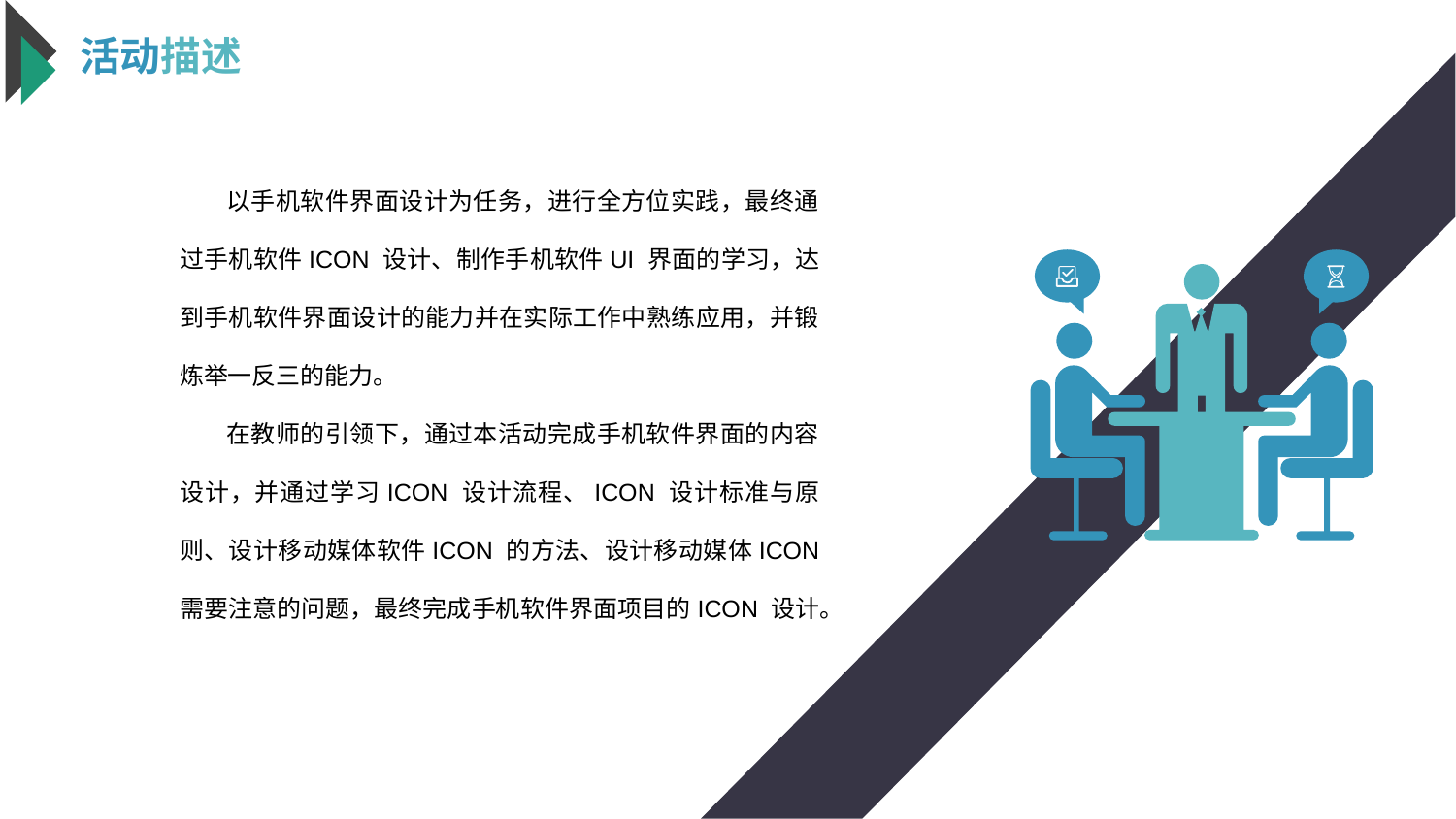

活动描述

       以手机软件界面设计为任务，进行全方位实践，最终通过手机软件ICON 设计、制作手机软件UI 界面的学习，达到手机软件界面设计的能力并在实际工作中熟练应用，并锻炼举一反三的能力。
       在教师的引领下，通过本活动完成手机软件界面的内容设计，并通过学习ICON 设计流程、ICON 设计标准与原则、设计移动媒体软件ICON 的方法、设计移动媒体ICON 需要注意的问题，最终完成手机软件界面项目的ICON 设计。